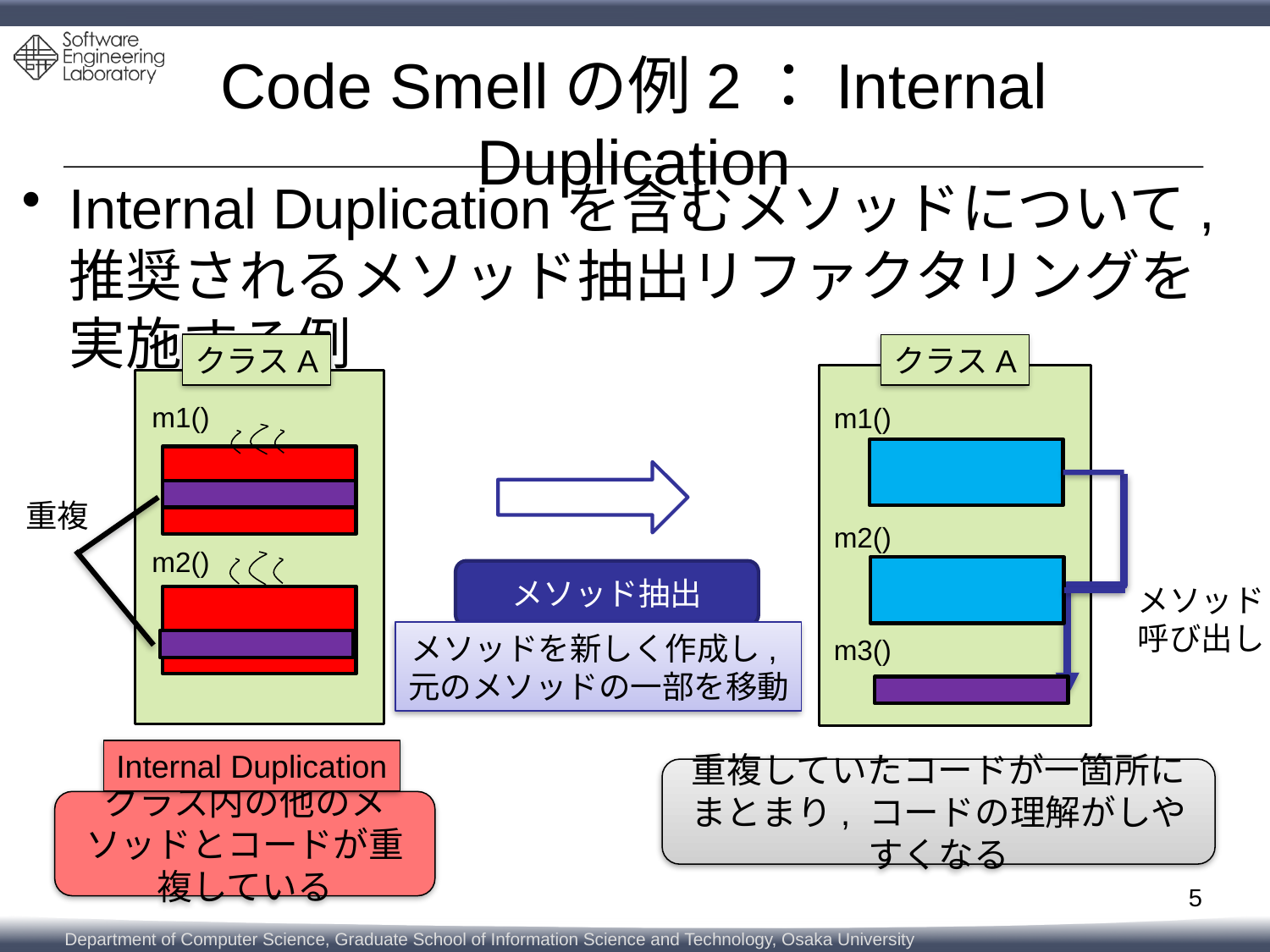

# Code Smellの例2：Internal Duplication
Internal Duplicationを含むメソッドについて, 推奨されるメソッド抽出リファクタリングを実施する例
クラスA
クラスA

m1()
m1()

重複
m2()
m2()

メソッド抽出
メソッド
呼び出し

メソッドを新しく作成し,
元のメソッドの一部を移動
m3()

Internal Duplication
重複していたコードが一箇所にまとまり, コードの理解がしやすくなる
クラス内の他のメソッドとコードが重複している
5